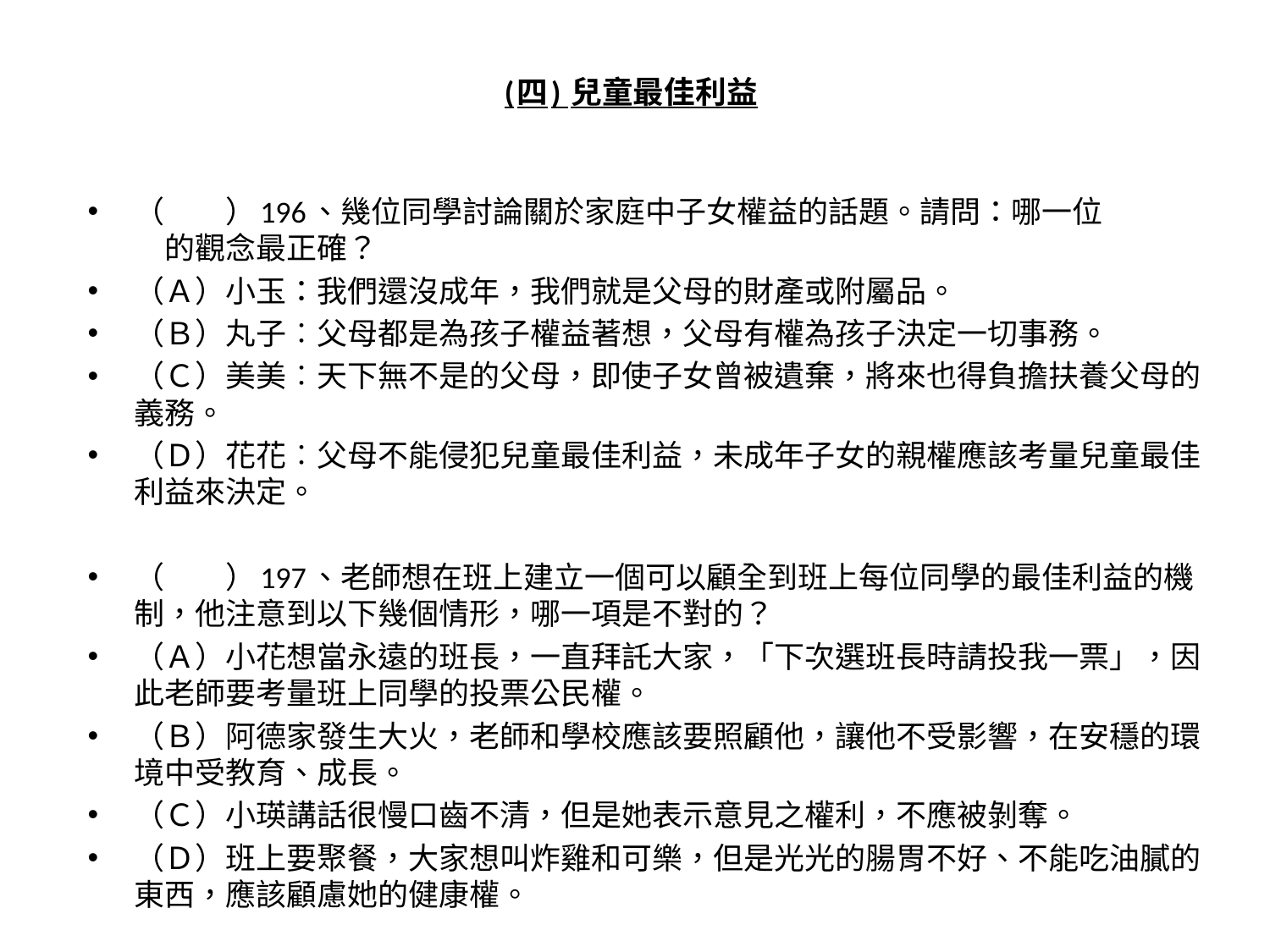

# (四) 兒童最佳利益
（　　）196、幾位同學討論關於家庭中子女權益的話題。請問：哪一位　　　　的觀念最正確？
（Ａ）小玉：我們還沒成年，我們就是父母的財產或附屬品。
（Ｂ）丸子︰父母都是為孩子權益著想，父母有權為孩子決定一切事務。
（Ｃ）美美︰天下無不是的父母，即使子女曾被遺棄，將來也得負擔扶養父母的義務。
（Ｄ）花花︰父母不能侵犯兒童最佳利益，未成年子女的親權應該考量兒童最佳利益來決定。

（　　）197、老師想在班上建立一個可以顧全到班上每位同學的最佳利益的機制，他注意到以下幾個情形，哪一項是不對的？
（Ａ）小花想當永遠的班長，一直拜託大家，「下次選班長時請投我一票」，因此老師要考量班上同學的投票公民權。
（Ｂ）阿德家發生大火，老師和學校應該要照顧他，讓他不受影響，在安穩的環境中受教育、成長。
（Ｃ）小瑛講話很慢口齒不清，但是她表示意見之權利，不應被剝奪。
（Ｄ）班上要聚餐，大家想叫炸雞和可樂，但是光光的腸胃不好、不能吃油膩的東西，應該顧慮她的健康權。